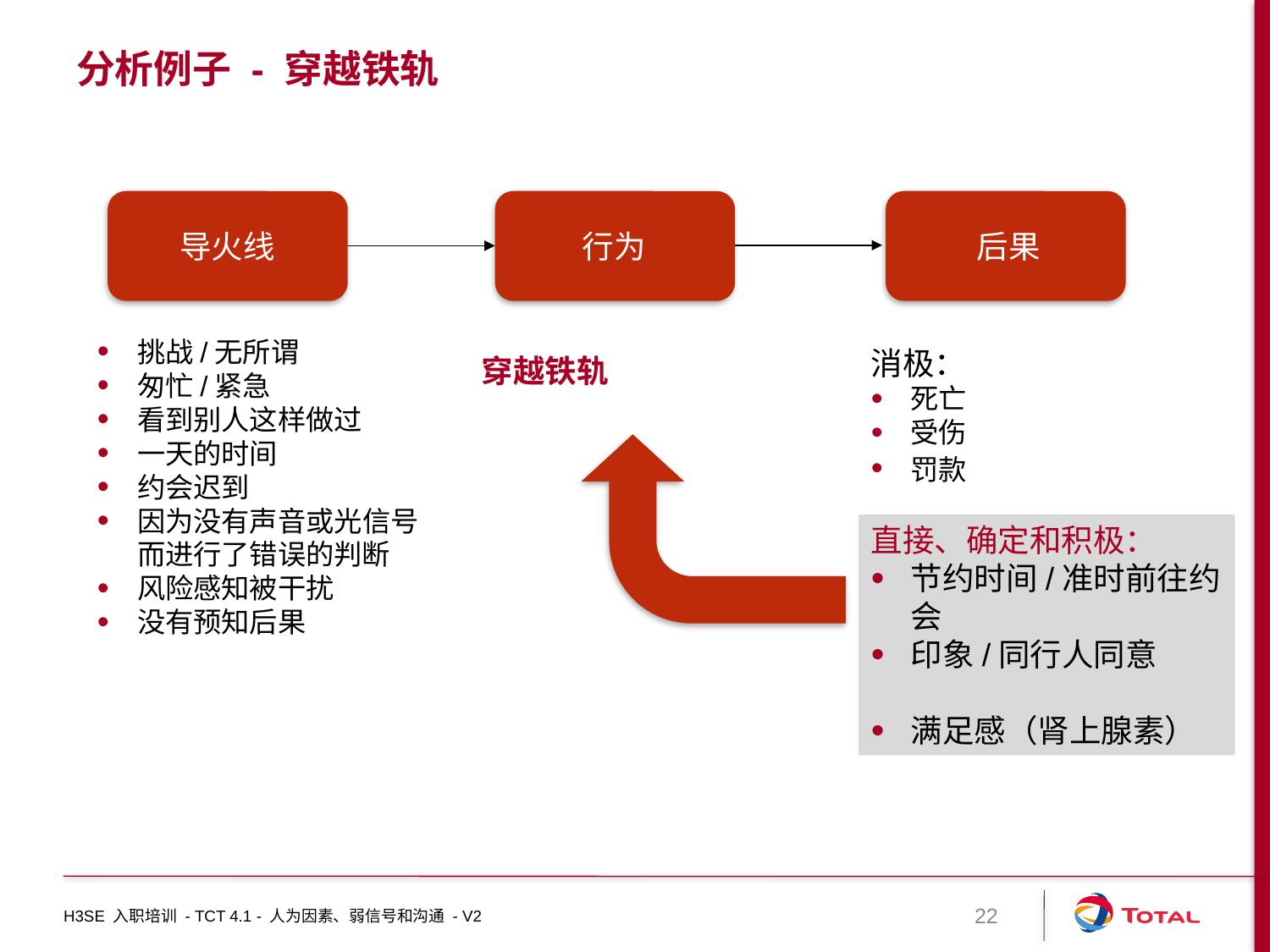

# 分析例子 - 穿越铁轨

行为
后果
导火线
挑战/无所谓
匆忙/紧急
看到别人这样做过
一天的时间
约会迟到
因为没有声音或光信号而进行了错误的判断
风险感知被干扰
没有预知后果
消极：
死亡
受伤
罚款
穿越铁轨

直接、确定和积极：
节约时间/准时前往约会
印象/同行人同意
满足感（肾上腺素）
H3SE 入职培训 - TCT 4.1 - 人为因素、弱信号和沟通 - V2
22